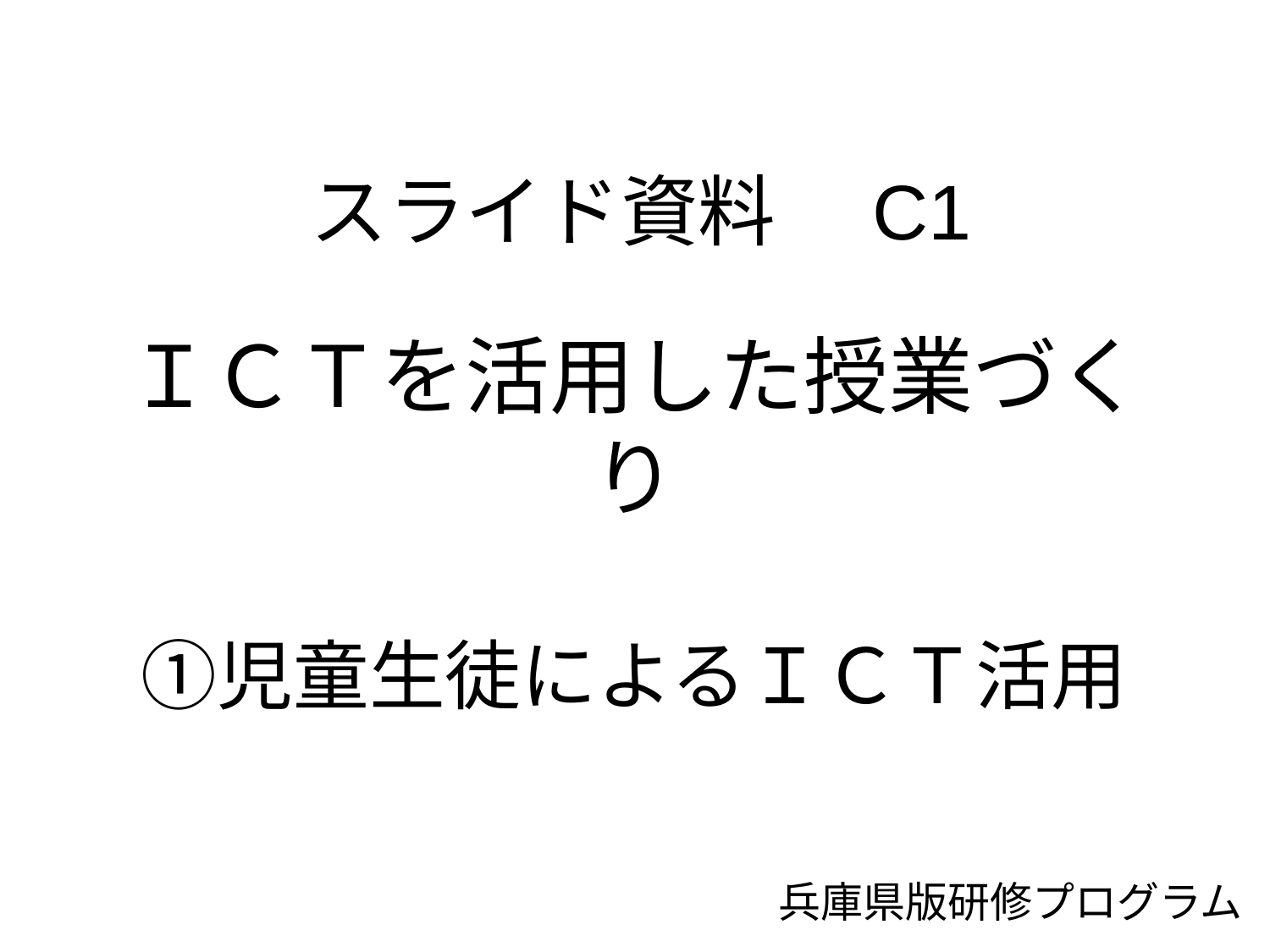

スライド資料　C1
# ＩＣＴを活用した授業づくり ①児童生徒によるＩＣＴ活用
兵庫県版研修プログラム